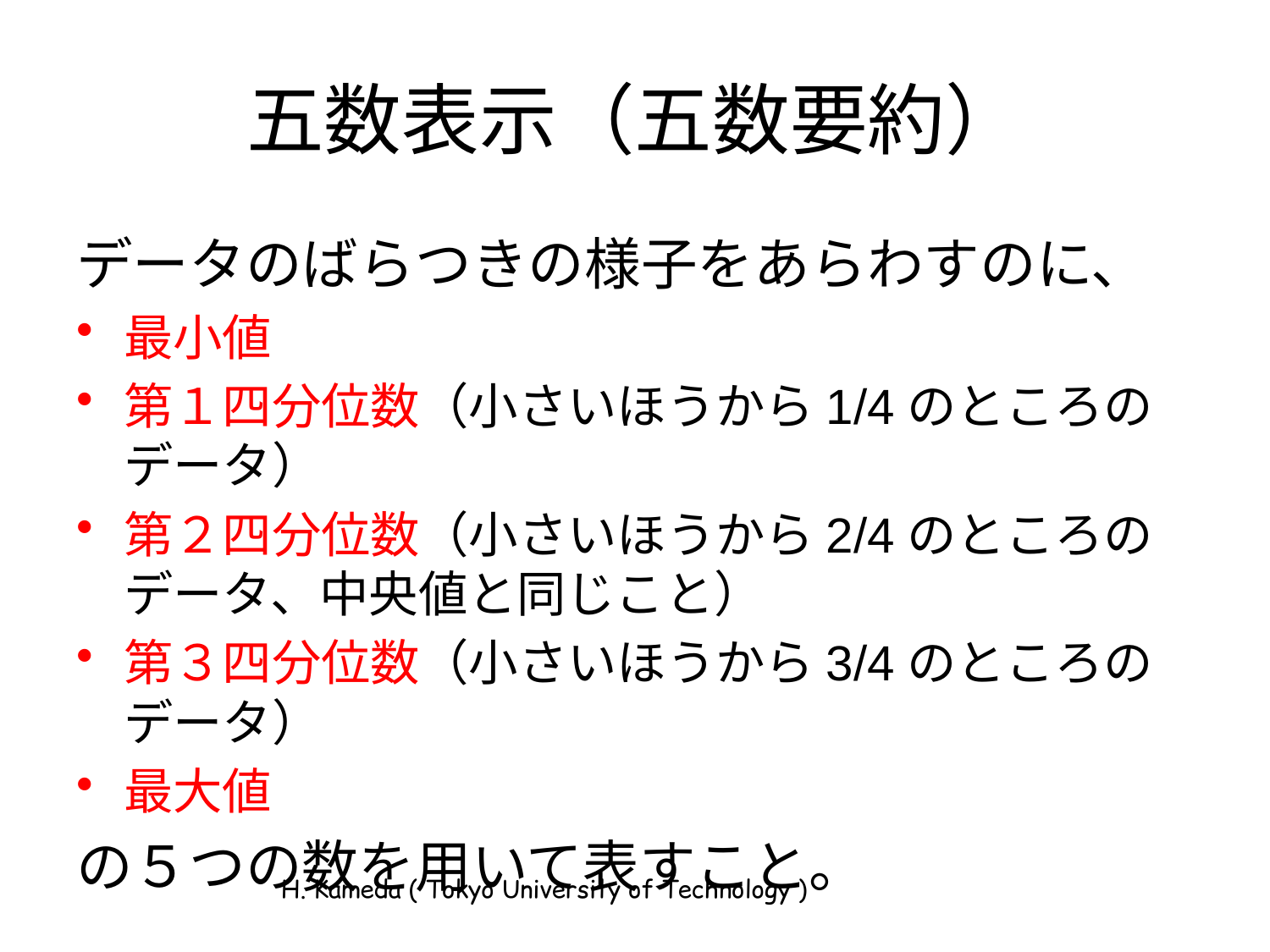

# 五数表示（五数要約）
データのばらつきの様子をあらわすのに、
最小値
第１四分位数（小さいほうから1/4のところのデータ）
第２四分位数（小さいほうから2/4のところのデータ、中央値と同じこと）
第３四分位数（小さいほうから3/4のところのデータ）
最大値
の５つの数を用いて表すこと。

H. Kameda ( Tokyo University of Technology )